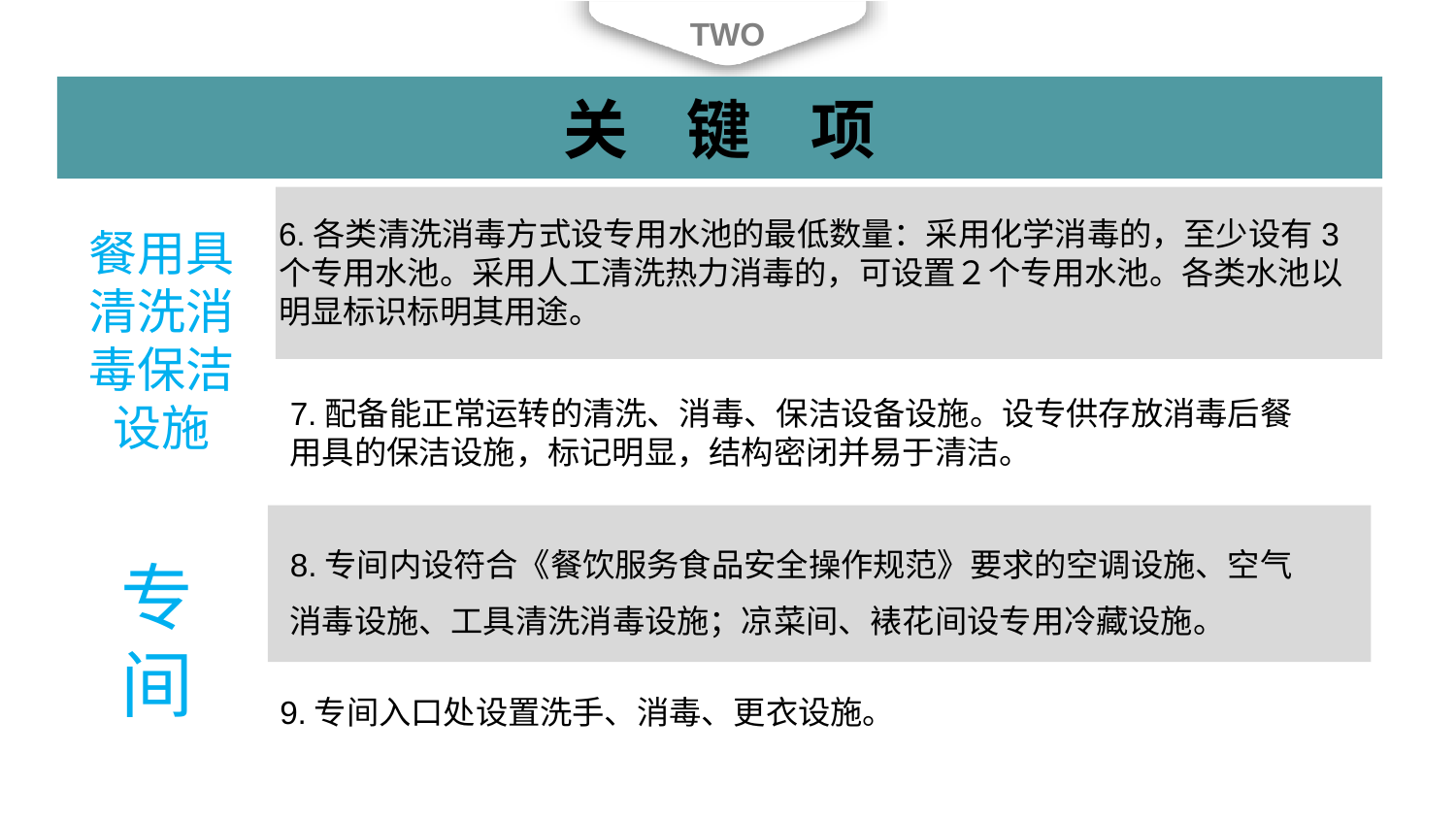

TWO
关    键    项

6.各类清洗消毒方式设专用水池的最低数量：采用化学消毒的，至少设有3个专用水池。采用人工清洗热力消毒的，可设置２个专用水池。各类水池以明显标识标明其用途。
餐用具清洗消毒保洁设施
7.配备能正常运转的清洗、消毒、保洁设备设施。设专供存放消毒后餐用具的保洁设施，标记明显，结构密闭并易于清洁。

8.专间内设符合《餐饮服务食品安全操作规范》要求的空调设施、空气消毒设施、工具清洗消毒设施；凉菜间、裱花间设专用冷藏设施。
专间
9.专间入口处设置洗手、消毒、更衣设施。